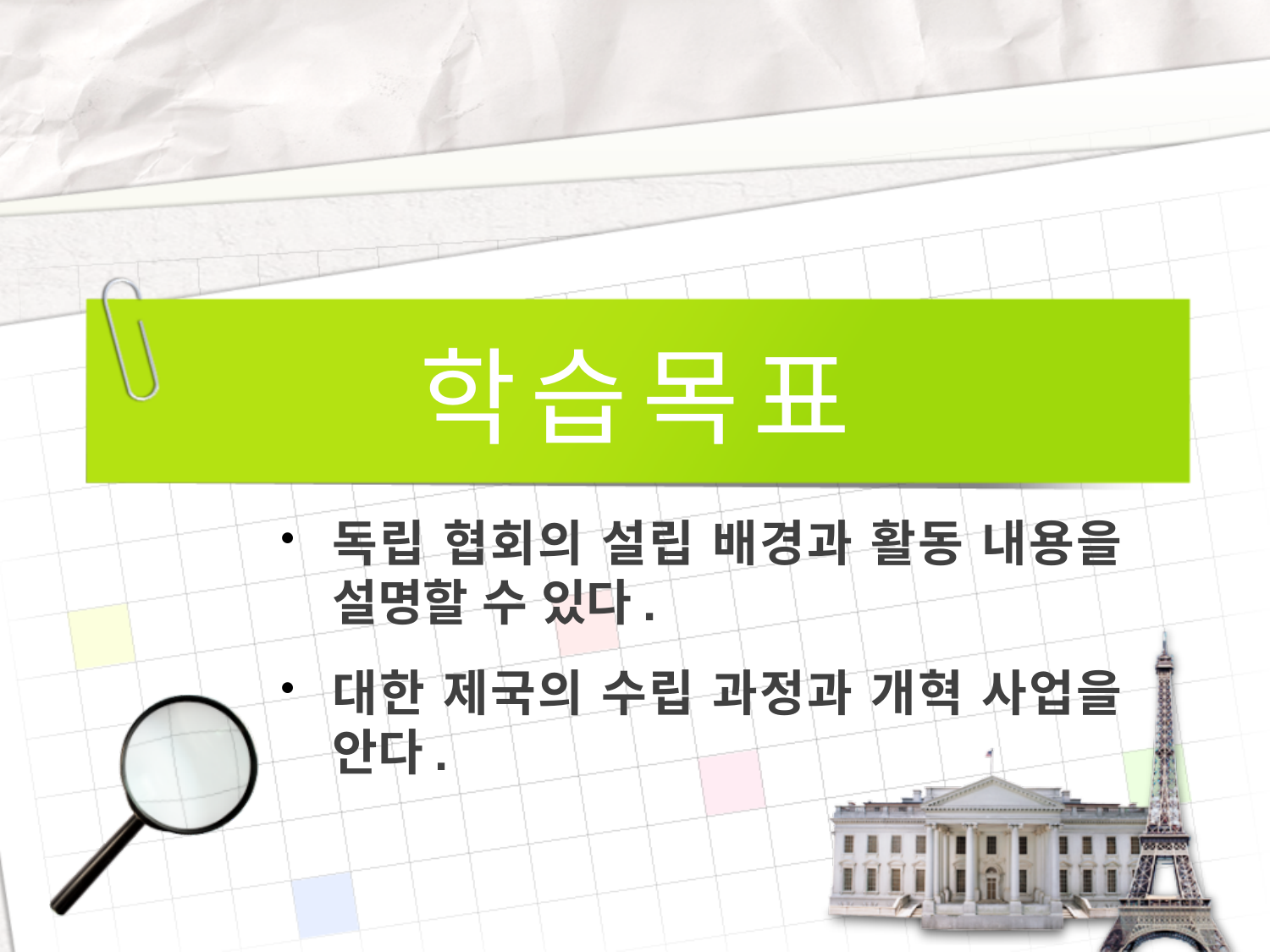

# 학 습 목 표
독립 협회의 설립 배경과 활동 내용을 설명할 수 있다.
대한 제국의 수립 과정과 개혁 사업을 안다.